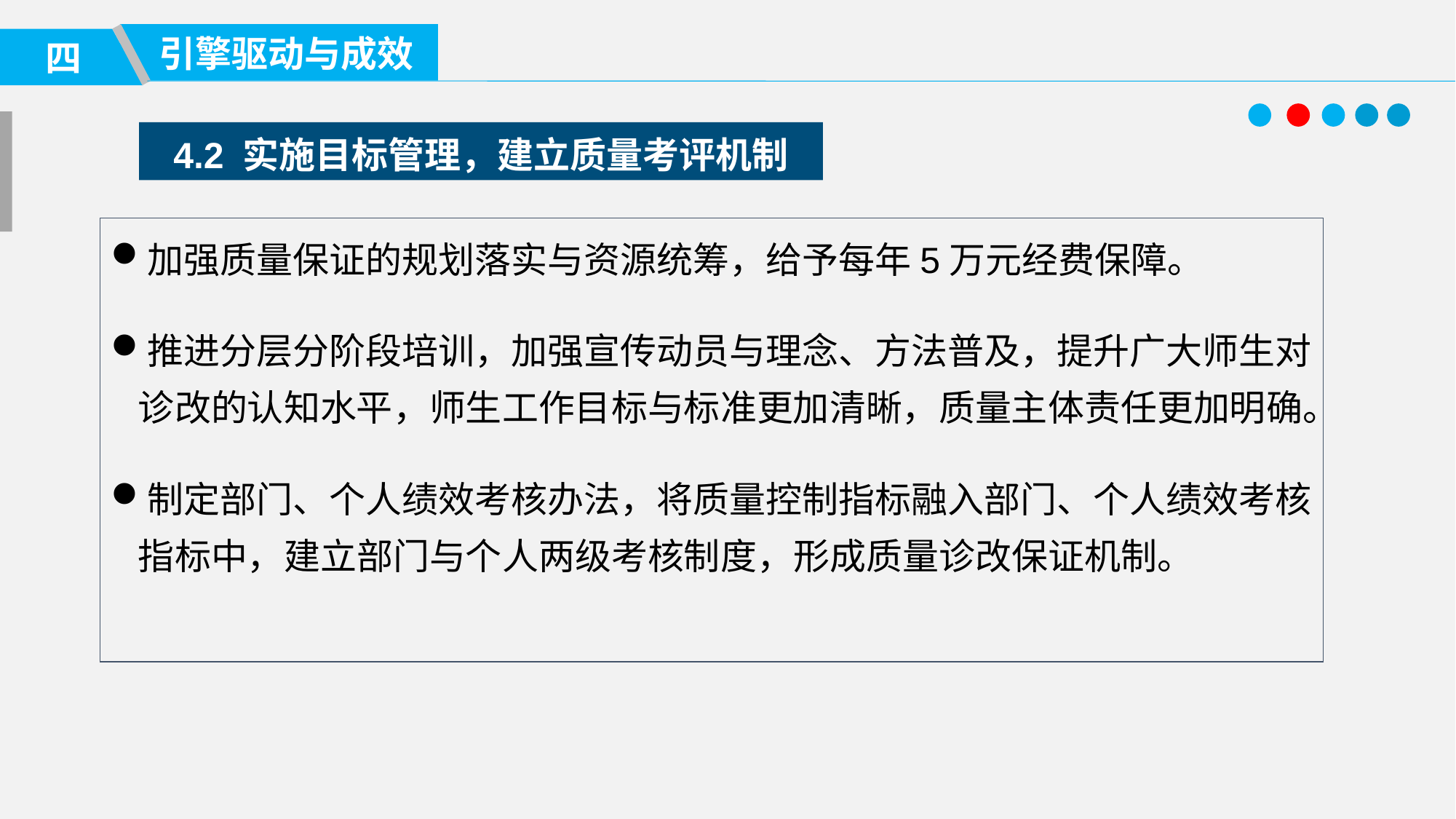

引擎驱动与成效
四

4.2 实施目标管理，建立质量考评机制
加强质量保证的规划落实与资源统筹，给予每年5万元经费保障。
推进分层分阶段培训，加强宣传动员与理念、方法普及，提升广大师生对诊改的认知水平，师生工作目标与标准更加清晰，质量主体责任更加明确。
制定部门、个人绩效考核办法，将质量控制指标融入部门、个人绩效考核指标中，建立部门与个人两级考核制度，形成质量诊改保证机制。